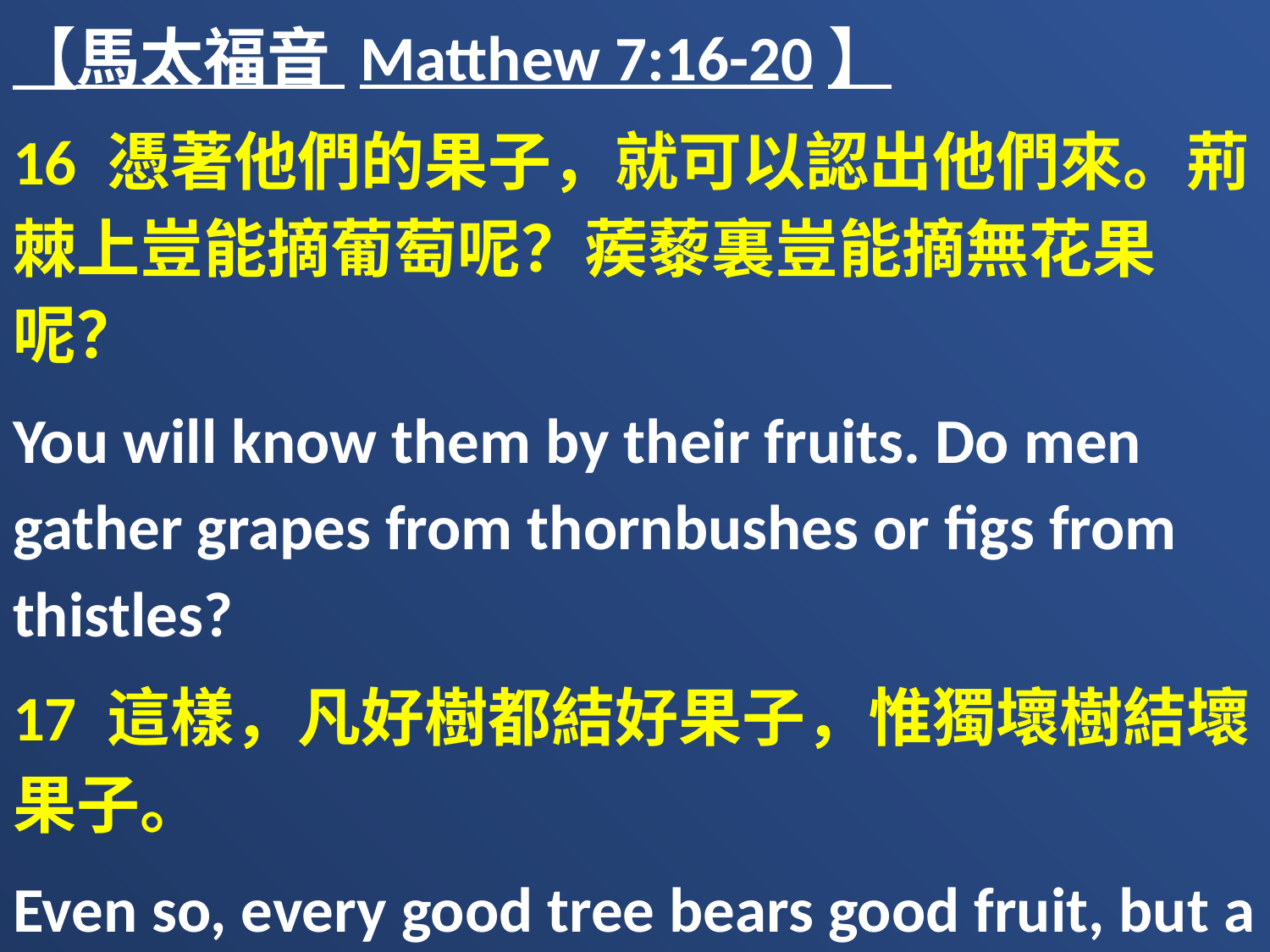

【馬太福音 Matthew 7:16-20】
16 憑著他們的果子，就可以認出他們來。荊棘上豈能摘葡萄呢？蒺藜裏豈能摘無花果呢？
You will know them by their fruits. Do men gather grapes from thornbushes or figs from thistles?
17 這樣，凡好樹都結好果子，惟獨壞樹結壞果子。
Even so, every good tree bears good fruit, but a bad tree bears bad fruit.